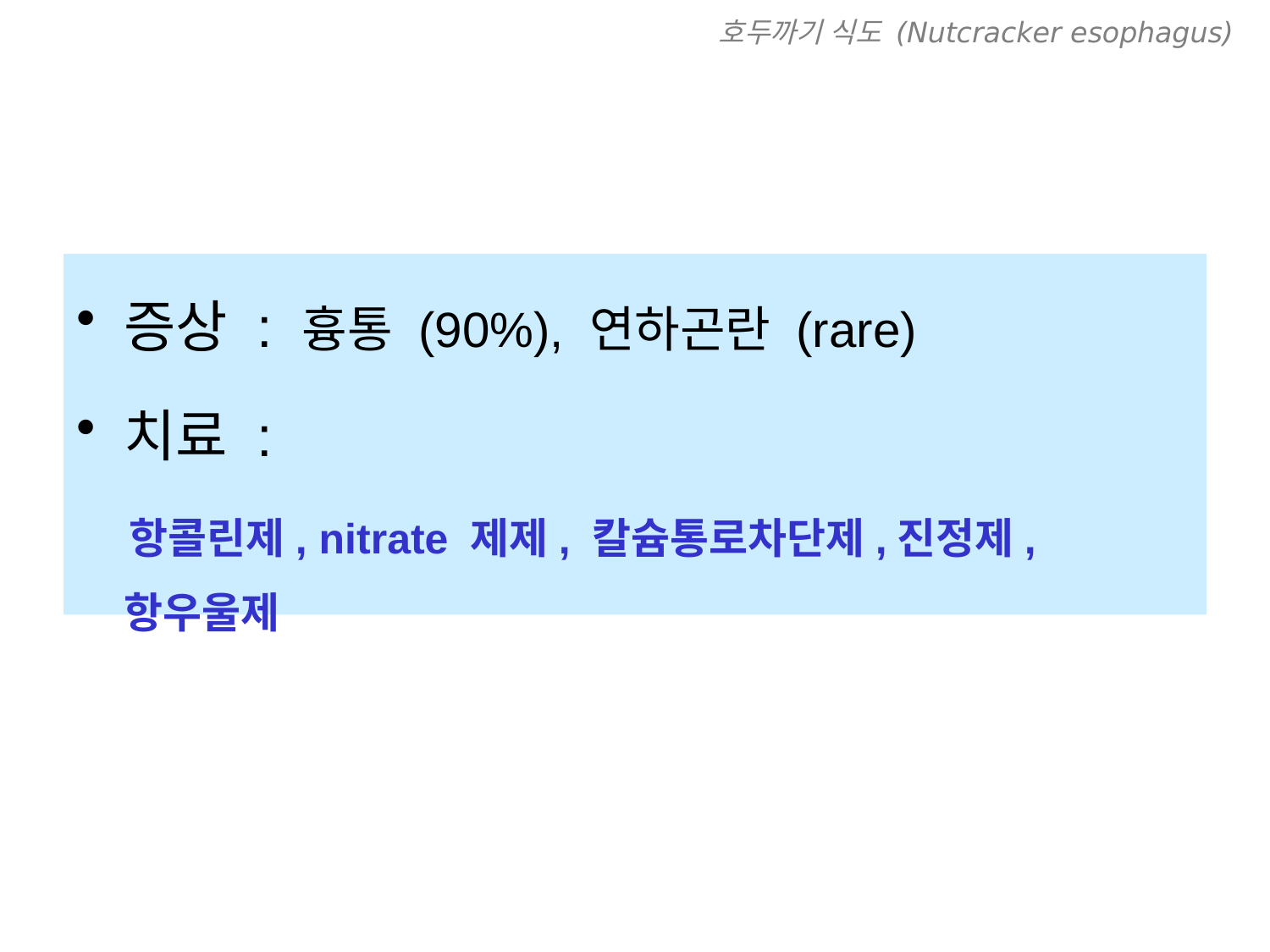

호두까기 식도 (Nutcracker esophagus)
증상 : 흉통 (90%), 연하곤란 (rare)
치료 :
   항콜린제, nitrate 제제, 칼슘통로차단제,진정제, 항우울제